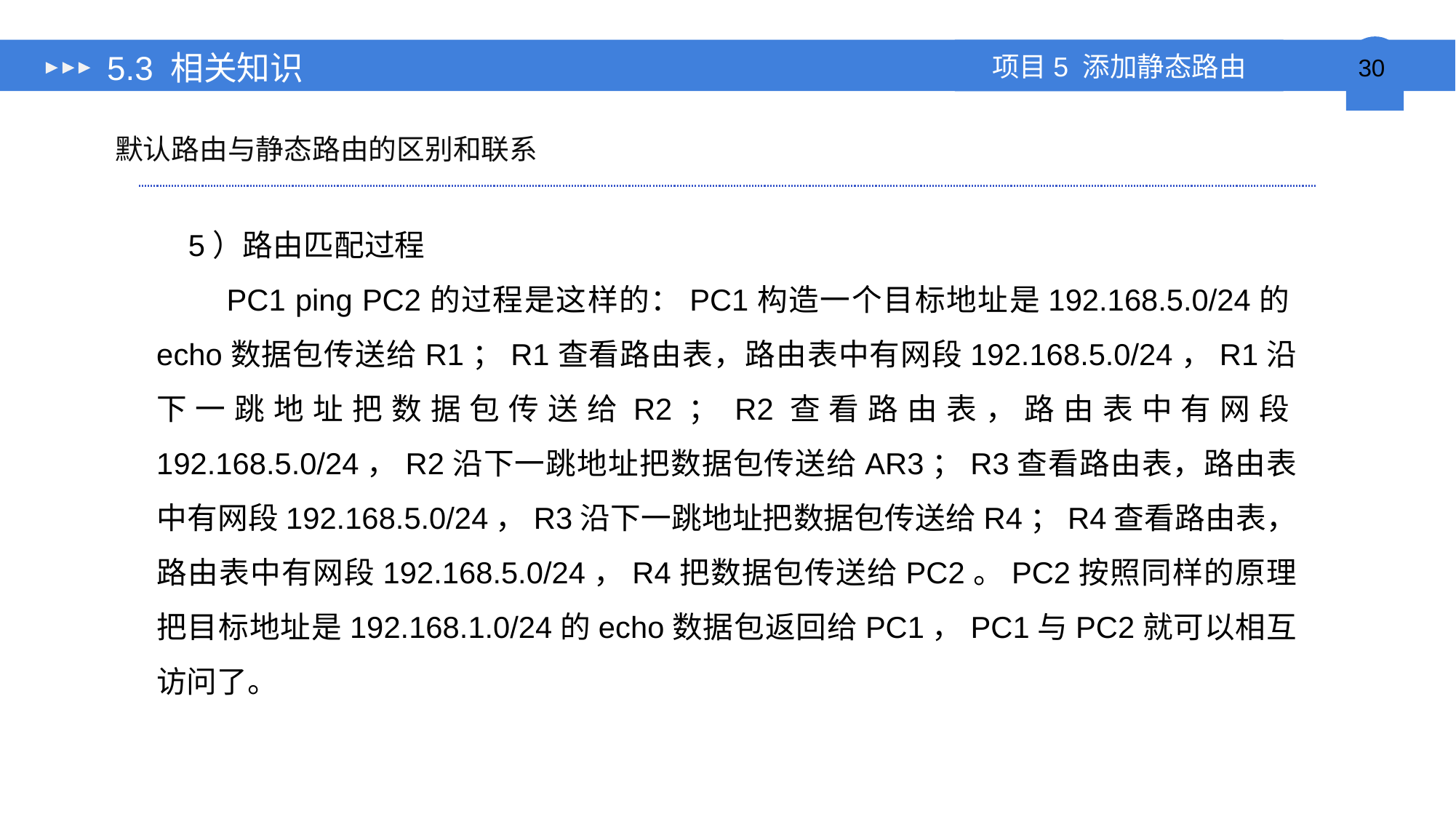

# 5.3 相关知识
默认路由与静态路由的区别和联系

5）路由匹配过程
    PC1 ping PC2的过程是这样的：PC1构造一个目标地址是192.168.5.0/24的echo数据包传送给R1；R1查看路由表，路由表中有网段192.168.5.0/24，R1沿下一跳地址把数据包传送给R2；R2查看路由表，路由表中有网段192.168.5.0/24，R2沿下一跳地址把数据包传送给AR3；R3查看路由表，路由表中有网段192.168.5.0/24，R3沿下一跳地址把数据包传送给R4；R4查看路由表，路由表中有网段192.168.5.0/24，R4把数据包传送给PC2。PC2按照同样的原理把目标地址是192.168.1.0/24的echo数据包返回给PC1，PC1与PC2就可以相互访问了。